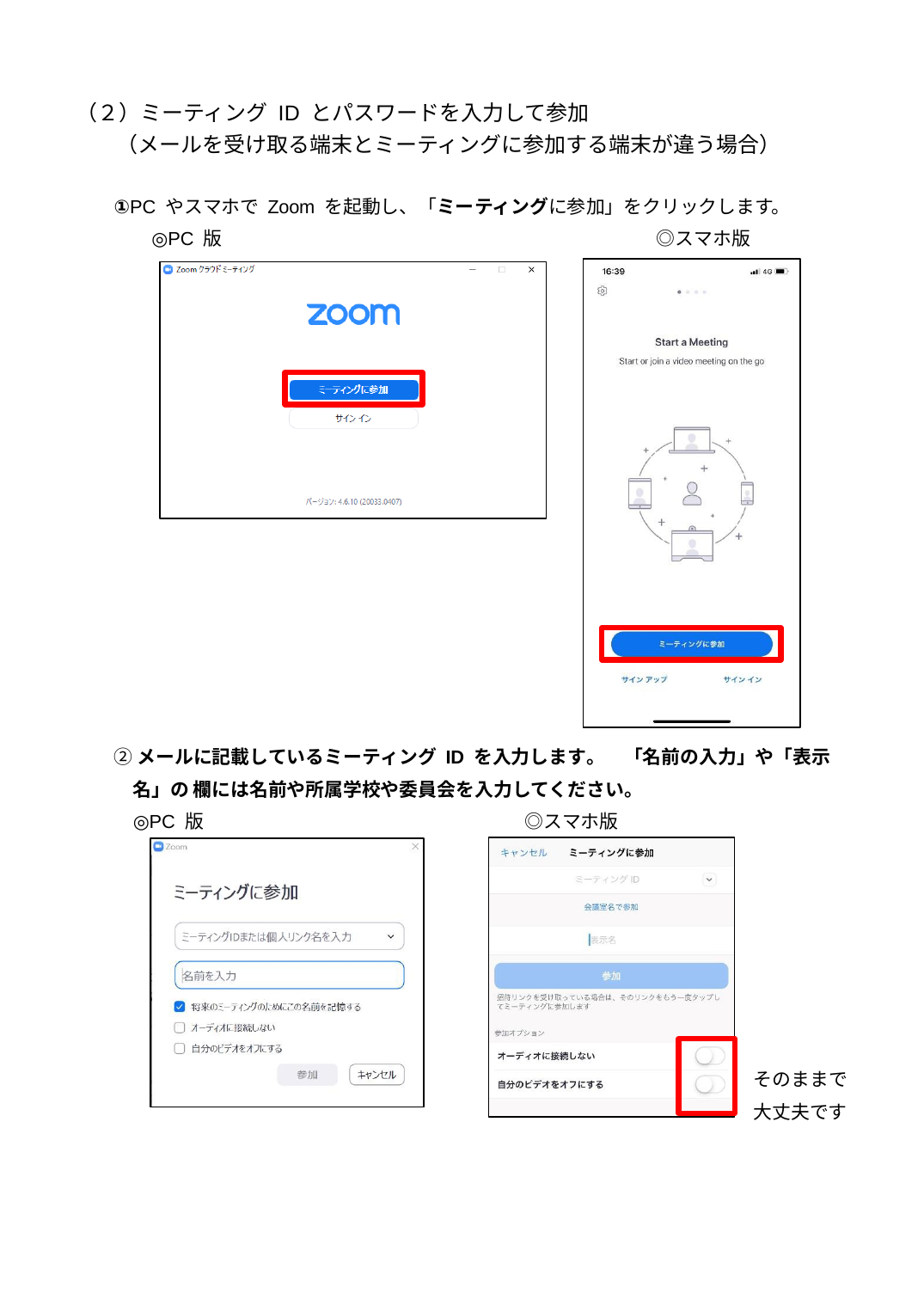

（２）ミーティング ID とパスワードを入力して参加
（メールを受け取る端末とミーティングに参加する端末が違う場合）

①PC やスマホで Zoom を起動し、「ミーティングに参加」をクリックします。
◎PC 版	◎スマホ版

②メールに記載しているミーティング ID を入力します。　「名前の入力」や「表示名」の 欄には名前や所属学校や委員会を入力してください。
◎PC 版	◎スマホ版

そのままで 大丈夫です